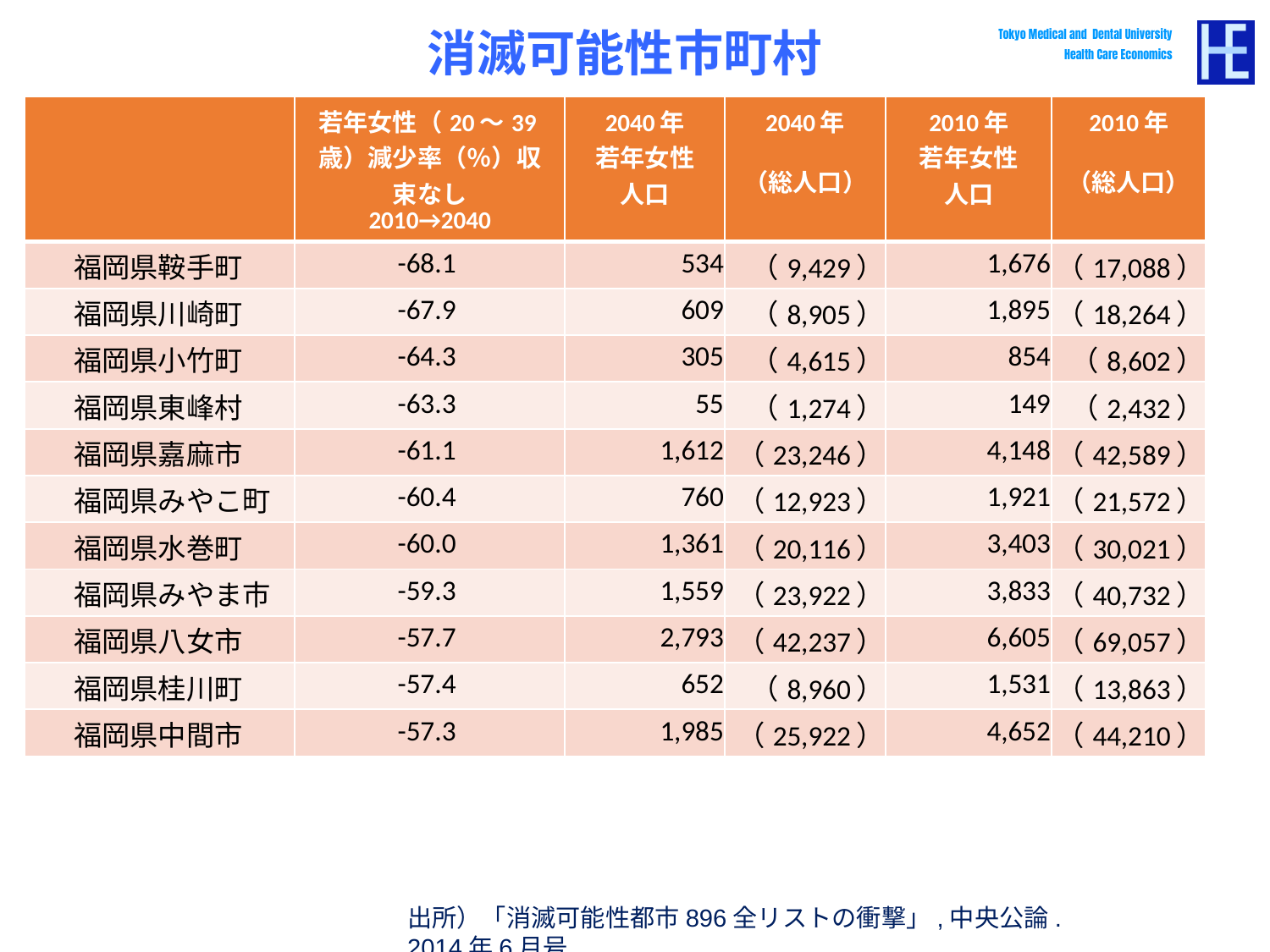

消滅可能性市町村
|  | 若年女性（20～39歳）減少率（％）収束なし 2010→2040 | 2040年 若年女性 人口 | 2040年 （総人口） | 2010年 若年女性 人口 | 2010年 （総人口） |
| --- | --- | --- | --- | --- | --- |
| 福岡県鞍手町 | -68.1 | 534 | （9,429） | 1,676 | （17,088） |
| 福岡県川崎町 | -67.9 | 609 | （8,905） | 1,895 | （18,264） |
| 福岡県小竹町 | -64.3 | 305 | （4,615） | 854 | （8,602） |
| 福岡県東峰村 | -63.3 | 55 | （1,274） | 149 | （2,432） |
| 福岡県嘉麻市 | -61.1 | 1,612 | （23,246） | 4,148 | （42,589） |
| 福岡県みやこ町 | -60.4 | 760 | （12,923） | 1,921 | （21,572） |
| 福岡県水巻町 | -60.0 | 1,361 | （20,116） | 3,403 | （30,021） |
| 福岡県みやま市 | -59.3 | 1,559 | （23,922） | 3,833 | （40,732） |
| 福岡県八女市 | -57.7 | 2,793 | （42,237） | 6,605 | （69,057） |
| 福岡県桂川町 | -57.4 | 652 | （8,960） | 1,531 | （13,863） |
| 福岡県中間市 | -57.3 | 1,985 | （25,922） | 4,652 | （44,210） |
出所）「消滅可能性都市896全リストの衝撃」,中央公論.　2014年6月号.